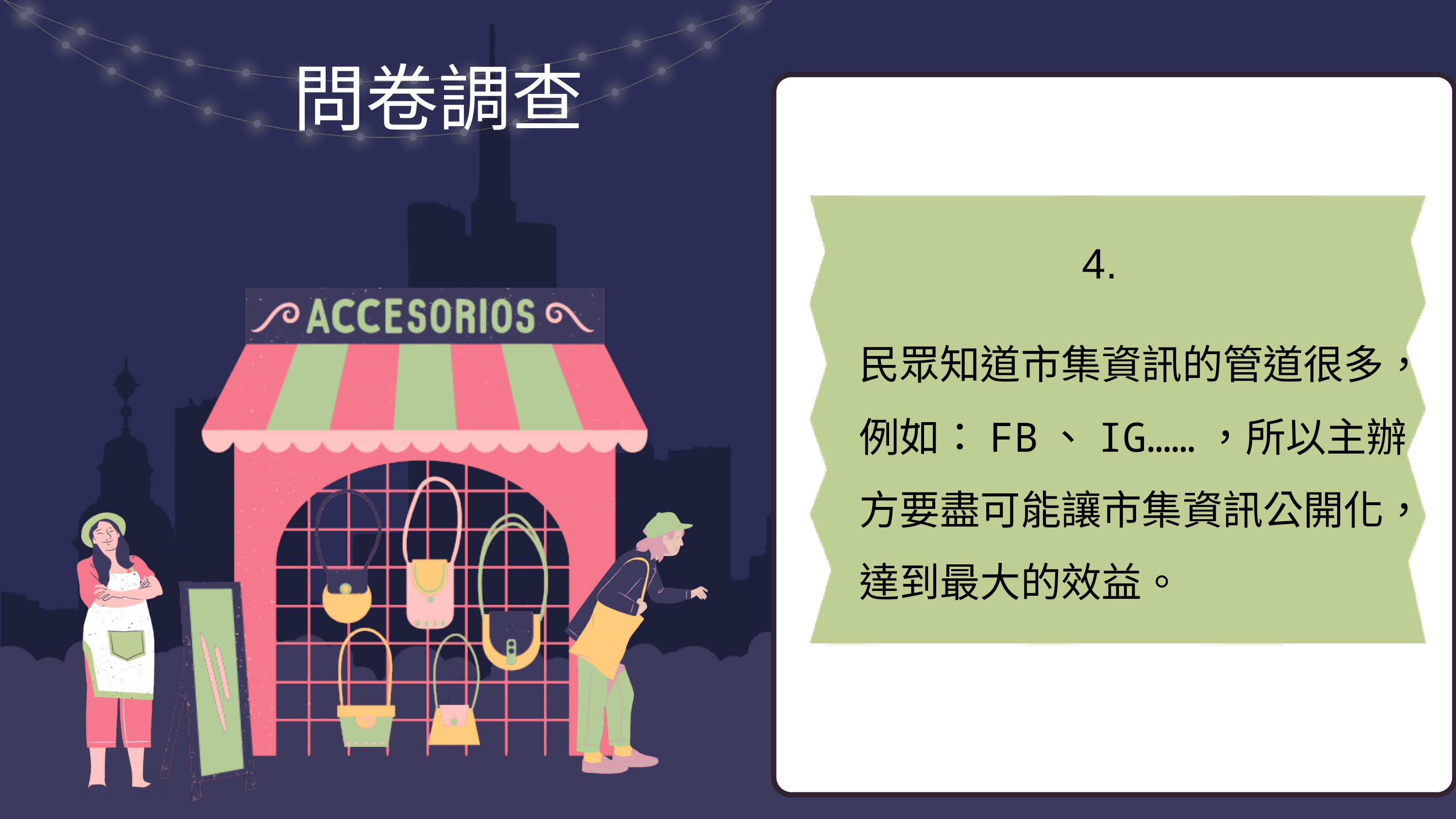

問卷調查

4.

民眾知道市集資訊的管道很多，例如：FB、IG……，所以主辦方要盡可能讓市集資訊公開化，達到最大的效益。